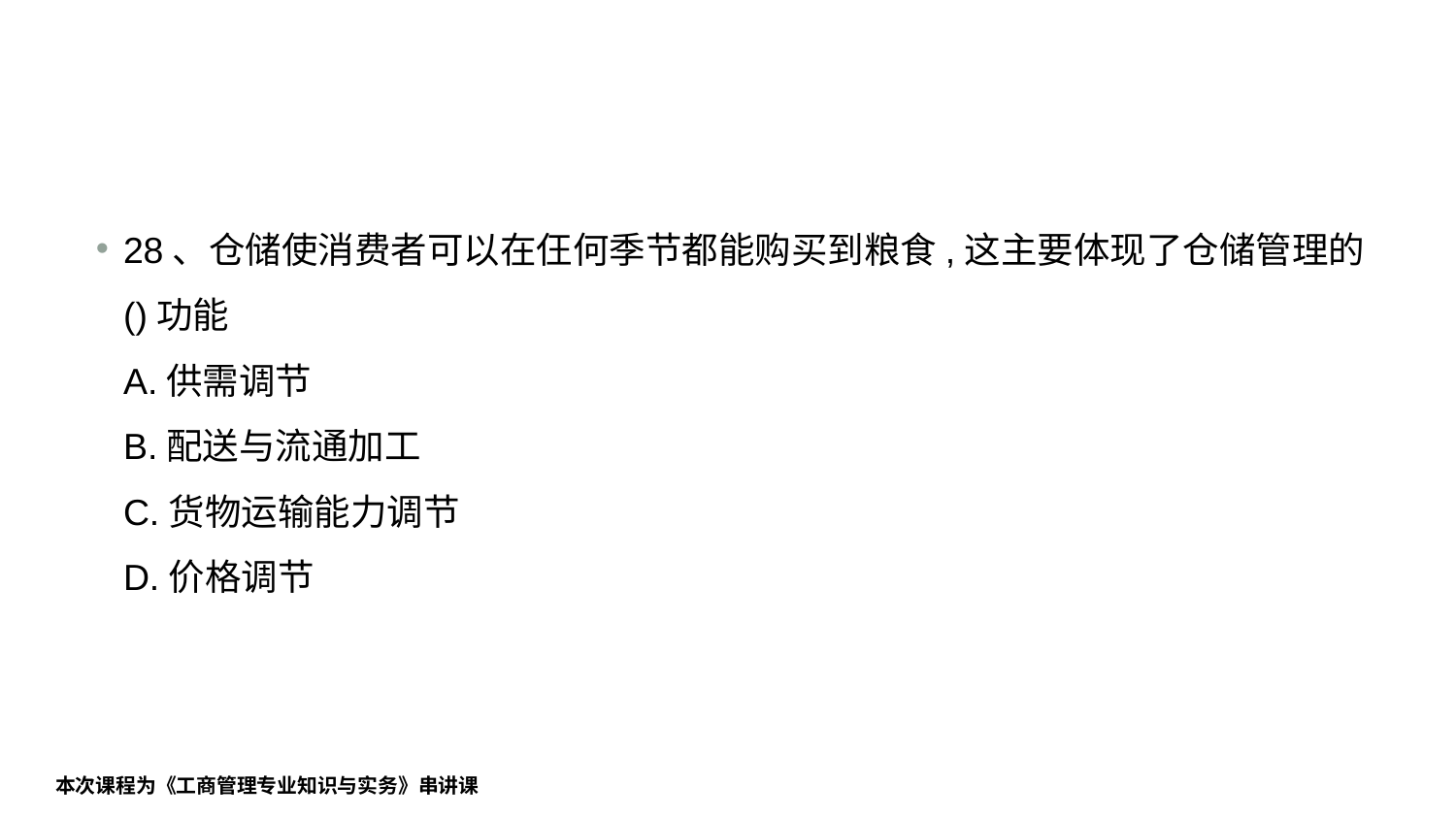

#

28、仓储使消费者可以在仼何季节都能购买到粮食,这主要体现了仓储管理的()功能
A.供需调节
B.配送与流通加工
C.货物运输能力调节
D.价格调节